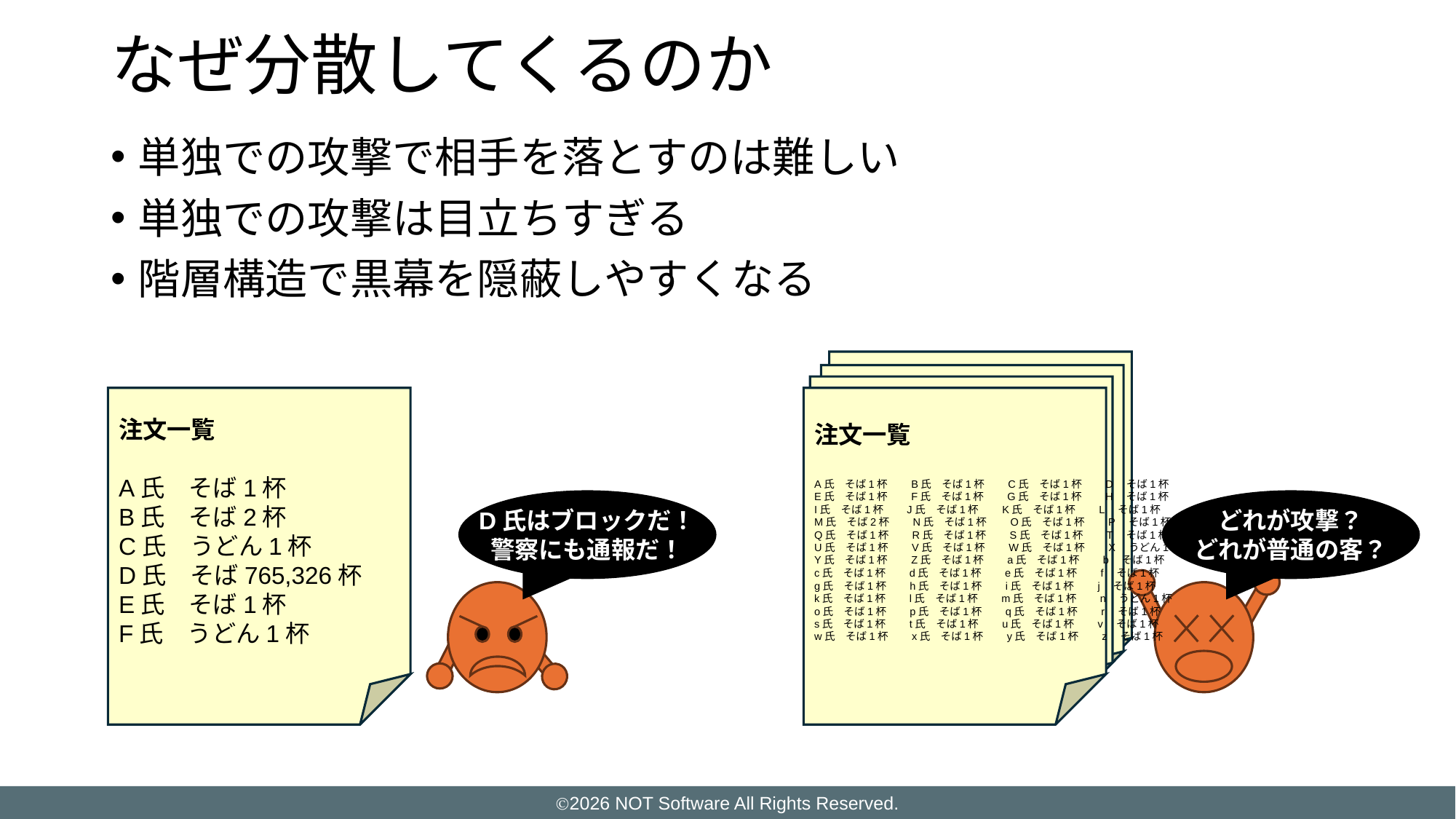

# なぜ分散してくるのか
単独での攻撃で相手を落とすのは難しい
単独での攻撃は目立ちすぎる
階層構造で黒幕を隠蔽しやすくなる

注文一覧

A氏　そば1杯
B氏　そば2杯
C氏　うどん1杯
D氏　そば765,326杯
E氏　そば1杯
F氏　うどん1杯
注文一覧

A氏　そば1杯　　B氏　そば1杯　　C氏　そば1杯　　D　そば1杯
E氏　そば1杯　　F氏　そば1杯　　G氏　そば1杯　　H　そば1杯
I氏　そば1杯　　J氏　そば1杯　　K氏　そば1杯　　L　そば1杯
M氏　そば2杯　　N氏　そば1杯　　O氏　そば1杯　　P　そば1杯
Q氏　そば1杯　　R氏　そば1杯　　S氏　そば1杯　　T　そば1杯
U氏　そば1杯　　V氏　そば1杯　　W氏　そば1杯　　X　うどん1杯
Y氏　そば1杯　　Z氏　そば1杯　　a氏　そば1杯　　b　そば1杯
c氏　そば1杯　　d氏　そば1杯　　e氏　そば1杯　　f　そば1杯
g氏　そば1杯　　h氏　そば1杯　　i氏　そば1杯　　j　そば1杯
k氏　そば1杯　　l氏　そば1杯　　m氏　そば1杯　　n　うどん1杯
o氏　そば1杯　　p氏　そば1杯　　q氏　そば1杯　　r　そば1杯
s氏　そば1杯　　t氏　そば1杯　　u氏　そば1杯　　v　そば1杯
w氏　そば1杯　　x氏　そば1杯　　y氏　そば1杯　　z　そば1杯
D氏はブロックだ！
警察にも通報だ！
どれが攻撃？
どれが普通の客？